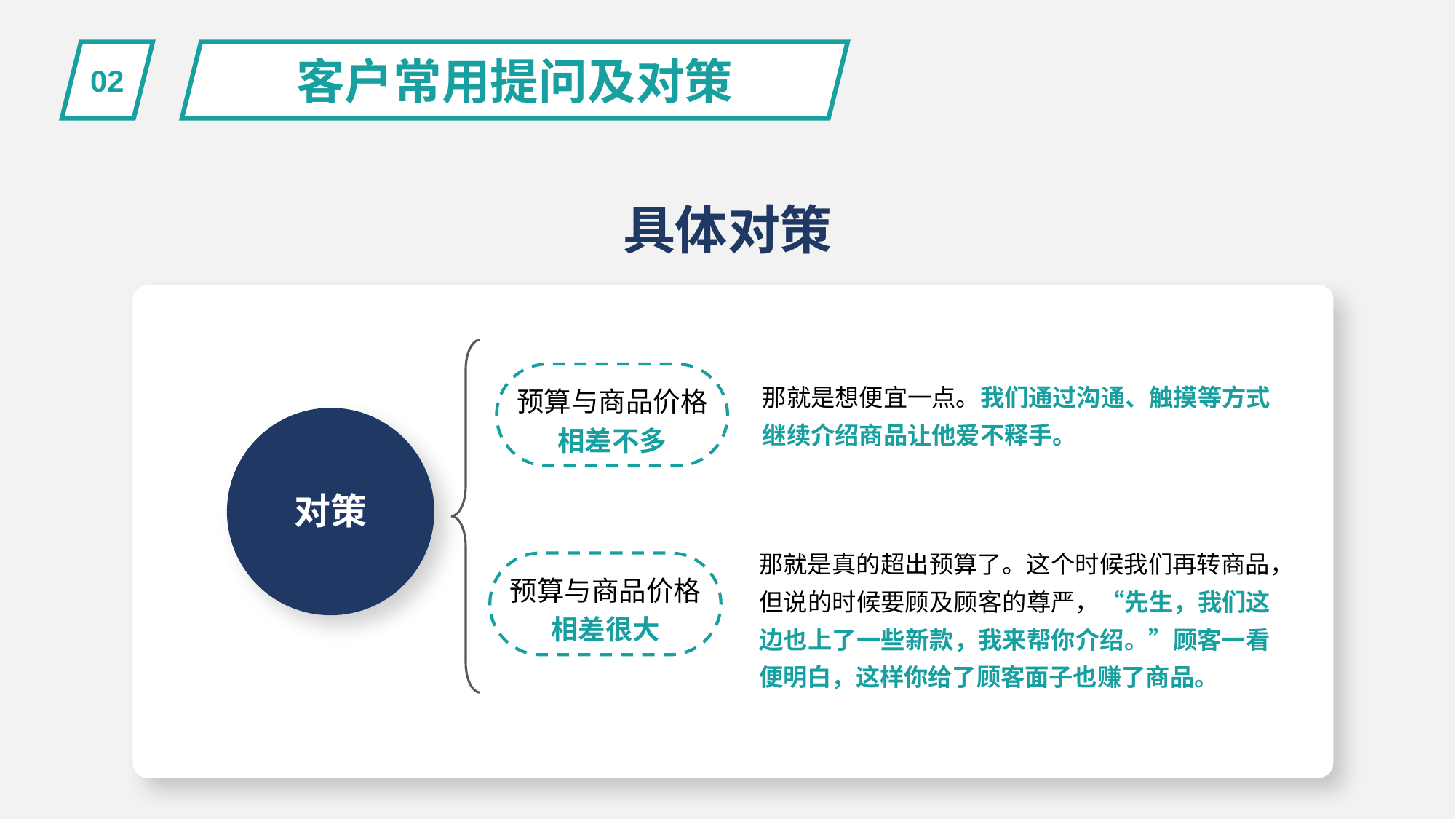

02
客户常用提问及对策
具体对策

预算与商品价格
相差不多
那就是想便宜一点。我们通过沟通、触摸等方式继续介绍商品让他爱不释手。

对策
那就是真的超出预算了。这个时候我们再转商品，但说的时候要顾及顾客的尊严，“先生，我们这边也上了一些新款，我来帮你介绍。”顾客一看便明白，这样你给了顾客面子也赚了商品。

预算与商品价格
相差很大